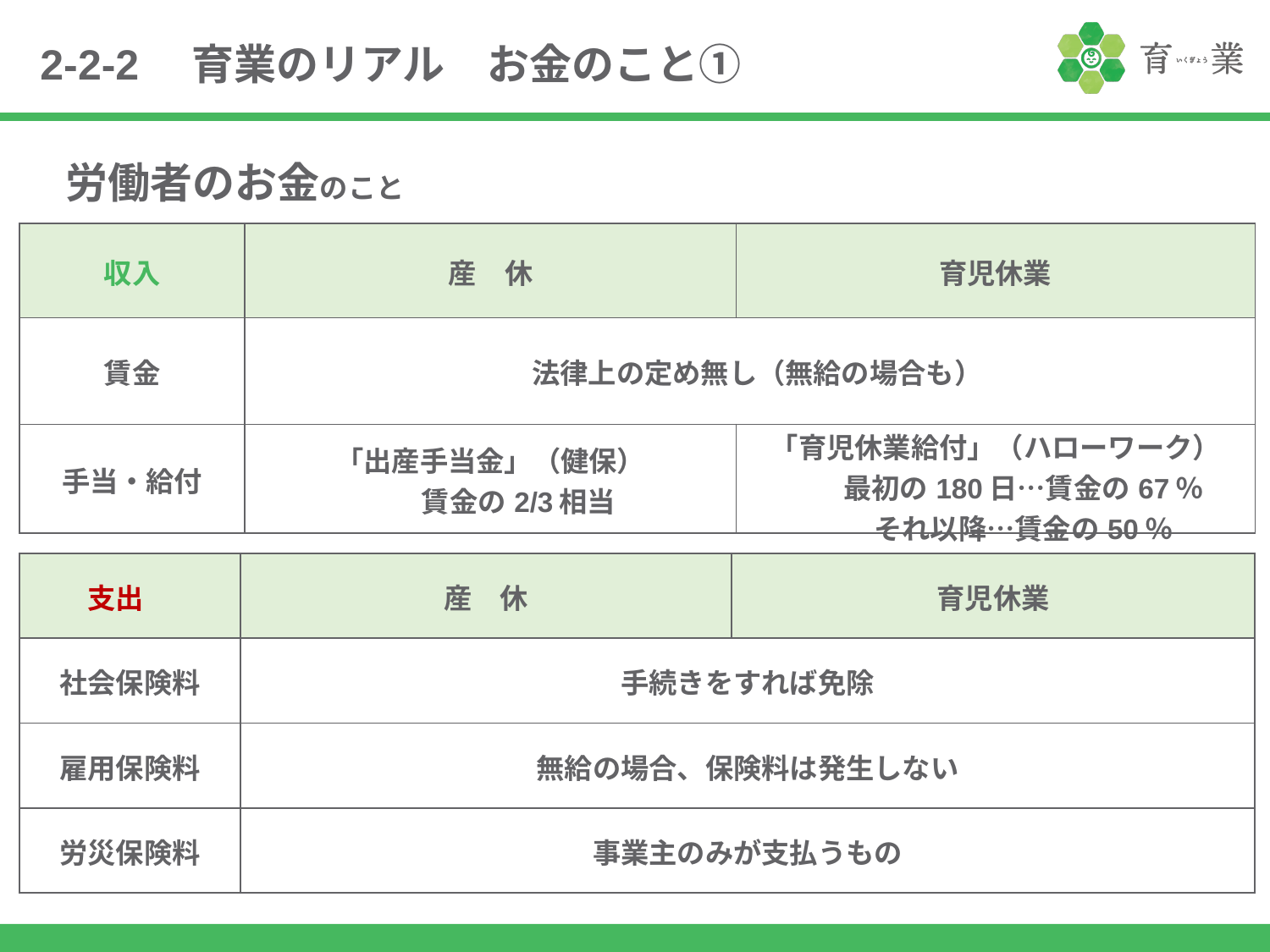

2-2-2　育業のリアル　お金のこと①
労働者のお金のこと
| 収入 | 産　休 | 育児休業 |
| --- | --- | --- |
| 賃金 | 法律上の定め無し（無給の場合も） |  |
| 手当・給付 | 「出産手当金」（健保） 　　賃金の2/3相当 | 「育児休業給付」（ハローワーク） 　　最初の180日…賃金の67％ 　　それ以降…賃金の50％ |
| 支出 | 産　休 | 育児休業 |
| --- | --- | --- |
| 社会保険料 | 手続きをすれば免除 |  |
| 雇用保険料 | 無給の場合、保険料は発生しない |  |
| 労災保険料 | 事業主のみが支払うもの |  |